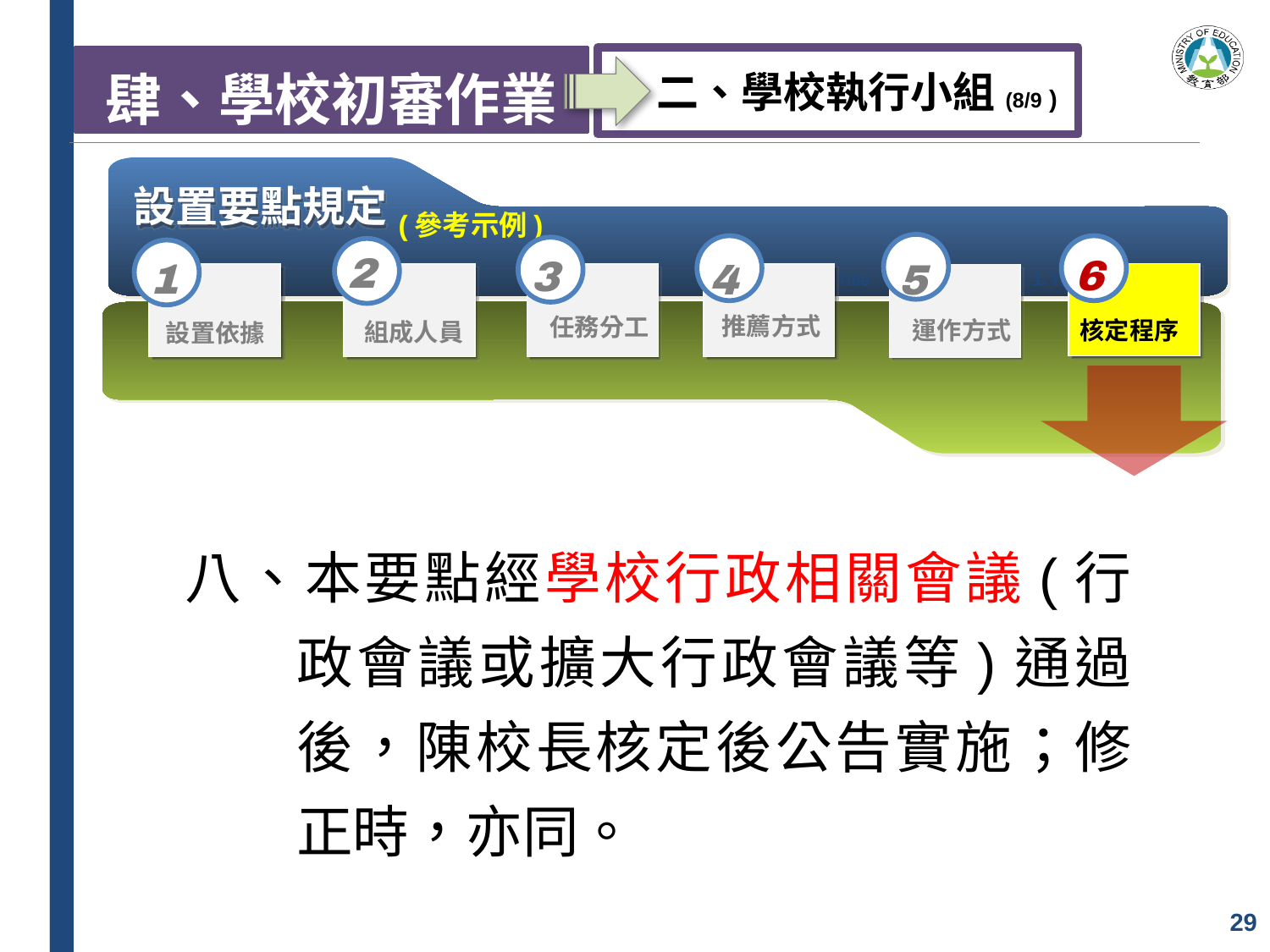

肆、學校初審作業
二、學校執行小組(8/9 ))

設置要點規定

(參考示例)

2

6
3
1
4
5
2. Title
3. Title
1. Title
1. Title
1. Title

設置依據

推薦方式
任務分工

運作方式
核定程序
組成人員

八、本要點經學校行政相關會議(行政會議或擴大行政會議等)通過後，陳校長核定後公告實施；修正時，亦同。
29
29